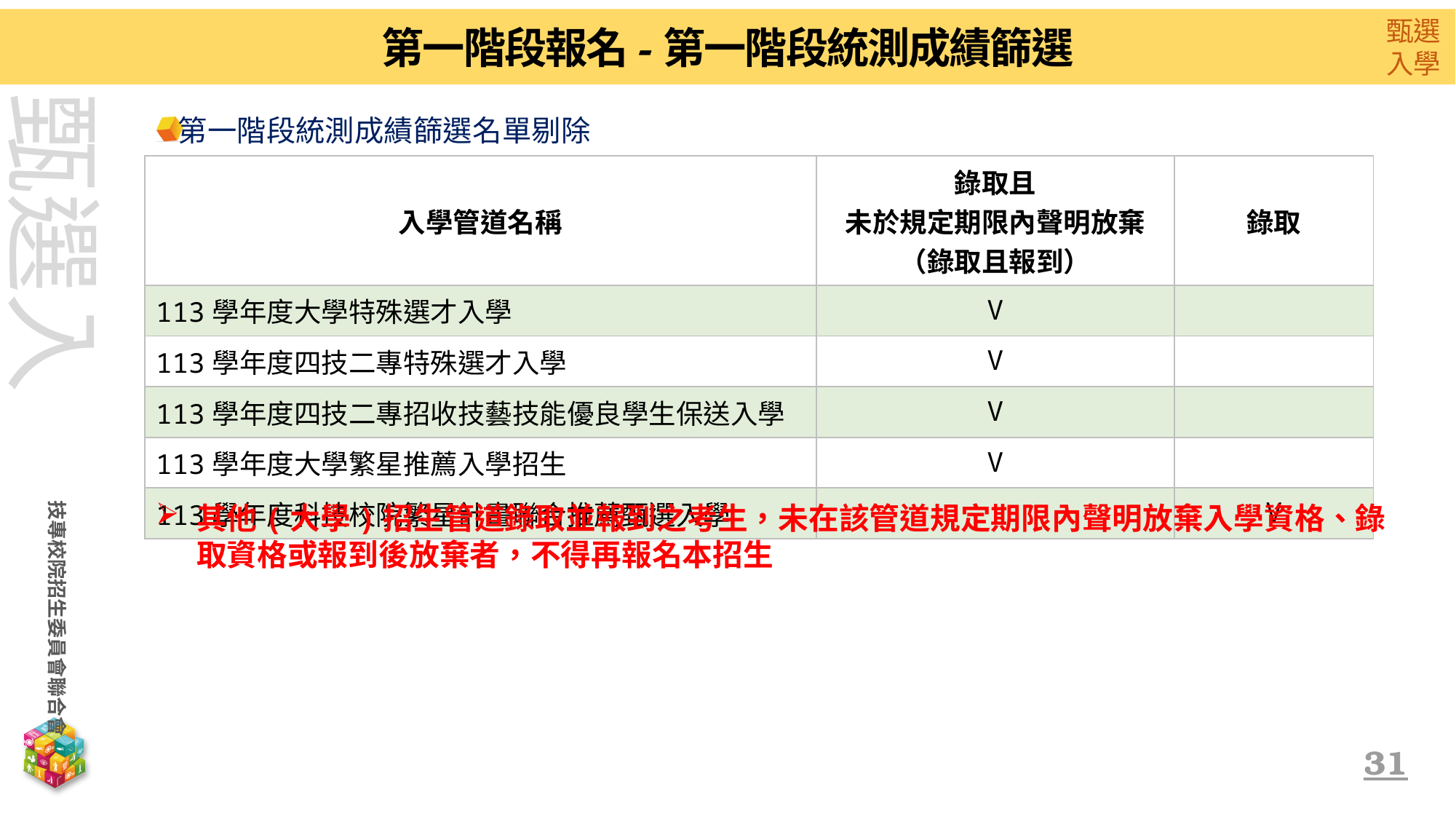

第一階段報名-第一階段統測成績篩選
第一階段統測成績篩選名單剔除
| 入學管道名稱 | 錄取且 未於規定期限內聲明放棄 （錄取且報到） | 錄取 |
| --- | --- | --- |
| 113學年度大學特殊選才入學 | V |  |
| 113學年度四技二專特殊選才入學 | V |  |
| 113學年度四技二專招收技藝技能優良學生保送入學 | V |  |
| 113學年度大學繁星推薦入學招生 | V |  |
| 113學年度科技校院繁星計畫聯合推薦甄選入學 |  | V |
其他(大學)招生管道錄取並報到之考生，未在該管道規定期限內聲明放棄入學資格、錄取資格或報到後放棄者，不得再報名本招生

31